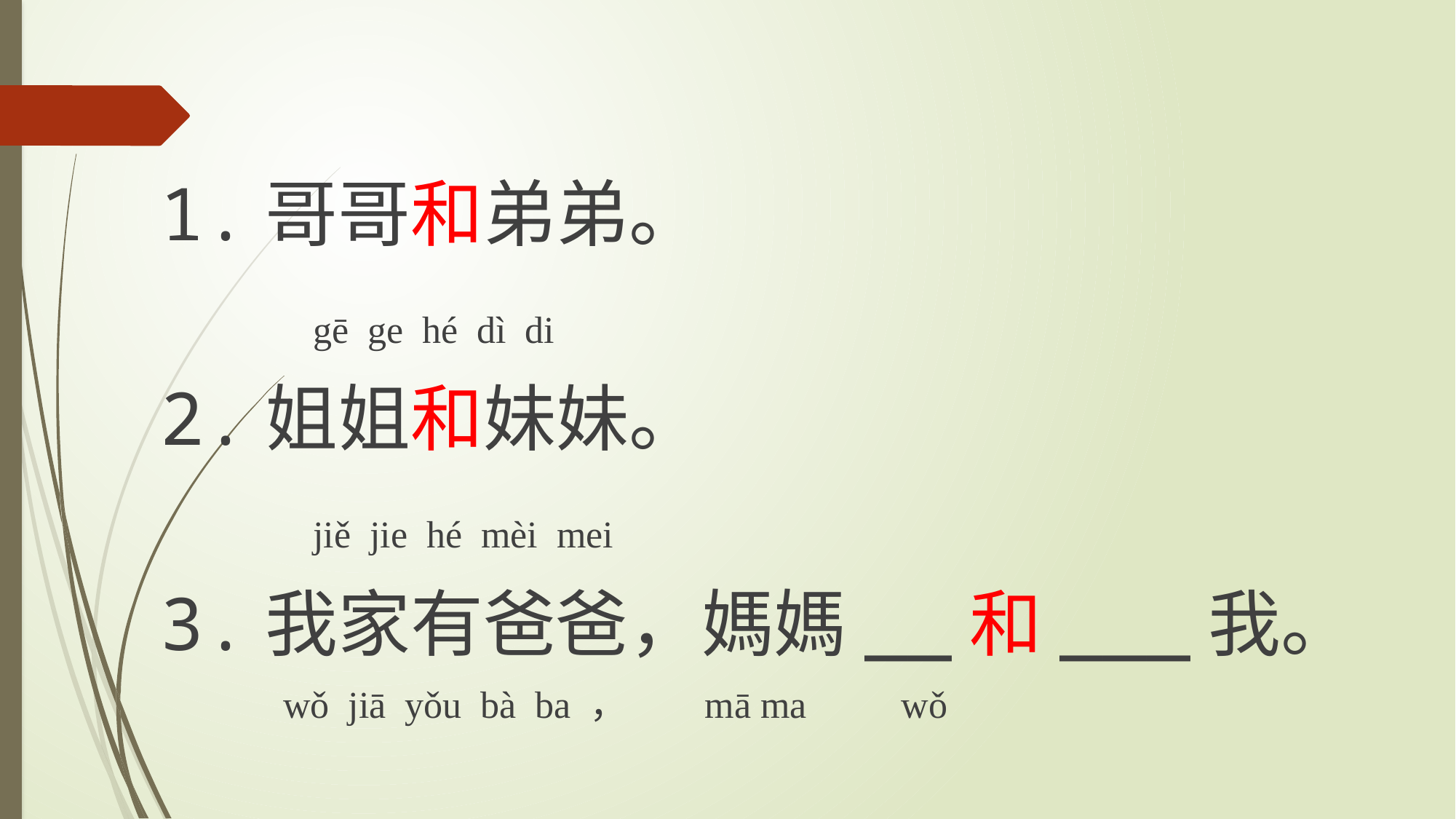

1.哥哥和弟弟。
	 gē  ge  hé  dì  di
2.姐姐和妹妹。
	 jiě  jie  hé  mèi  mei
3.我家有爸爸，媽媽__和___我。
             wǒ  jiā  yǒu  bà  ba ，        mā ma          wǒ